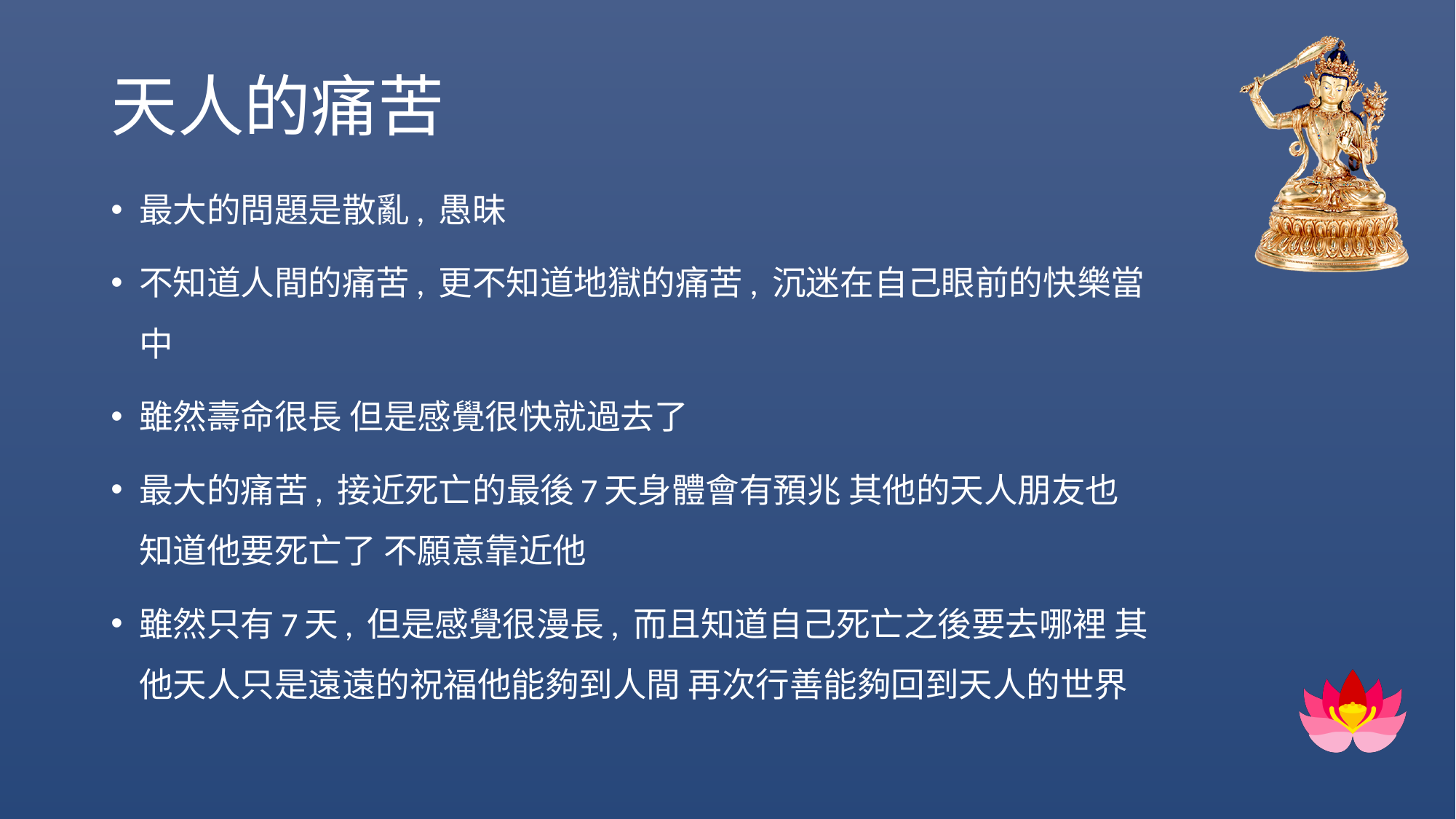

# 天人的痛苦
最大的問題是散亂, 愚昧
不知道人間的痛苦, 更不知道地獄的痛苦, 沉迷在自己眼前的快樂當中
雖然壽命很長 但是感覺很快就過去了
最大的痛苦, 接近死亡的最後7天身體會有預兆 其他的天人朋友也知道他要死亡了 不願意靠近他
雖然只有7天, 但是感覺很漫長, 而且知道自己死亡之後要去哪裡 其他天人只是遠遠的祝福他能夠到人間 再次行善能夠回到天人的世界